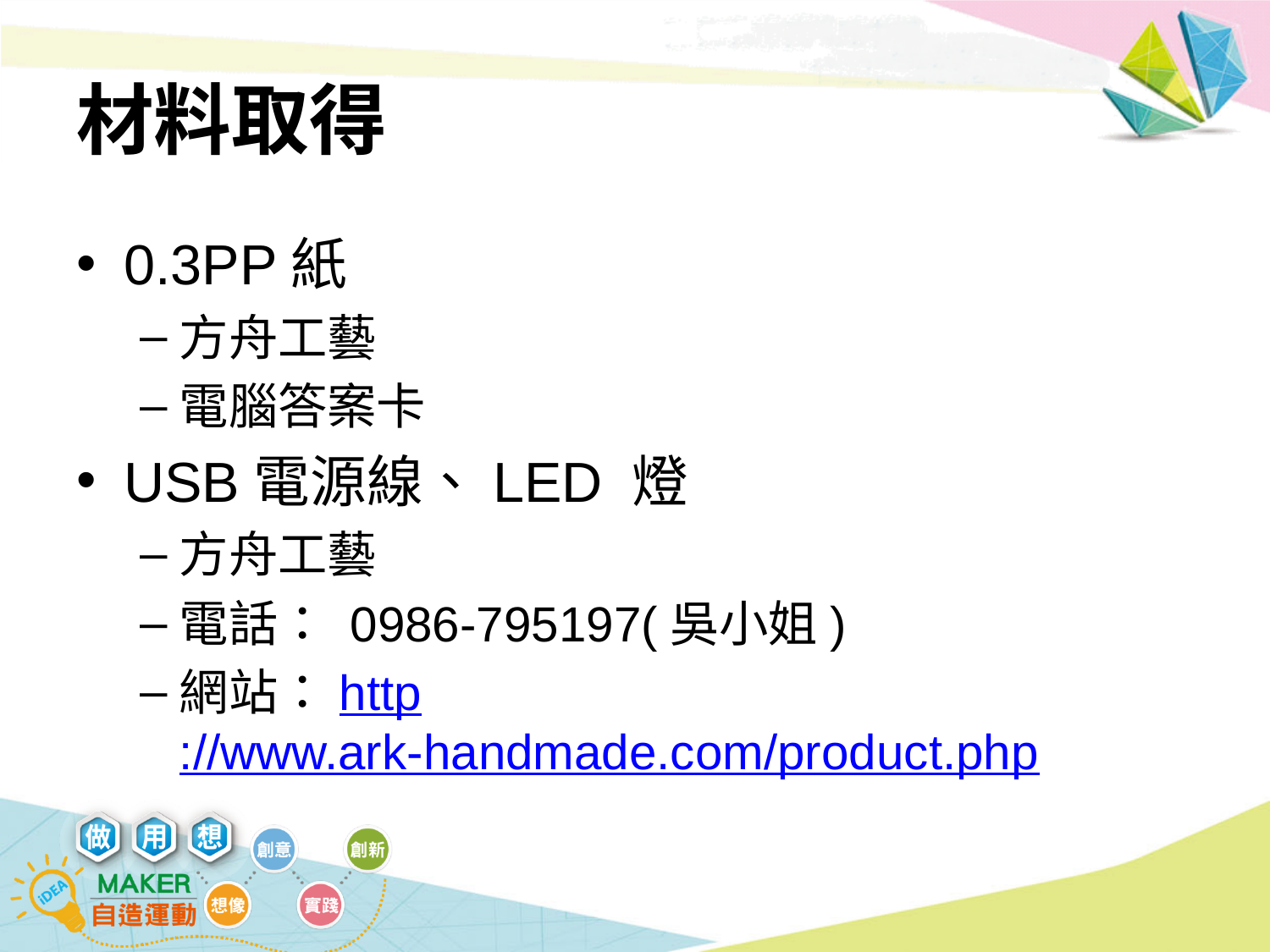

# 材料取得
0.3PP紙
方舟工藝
電腦答案卡
USB電源線、LED 燈
方舟工藝
電話： 0986-795197(吳小姐)
網站：http://www.ark-handmade.com/product.php